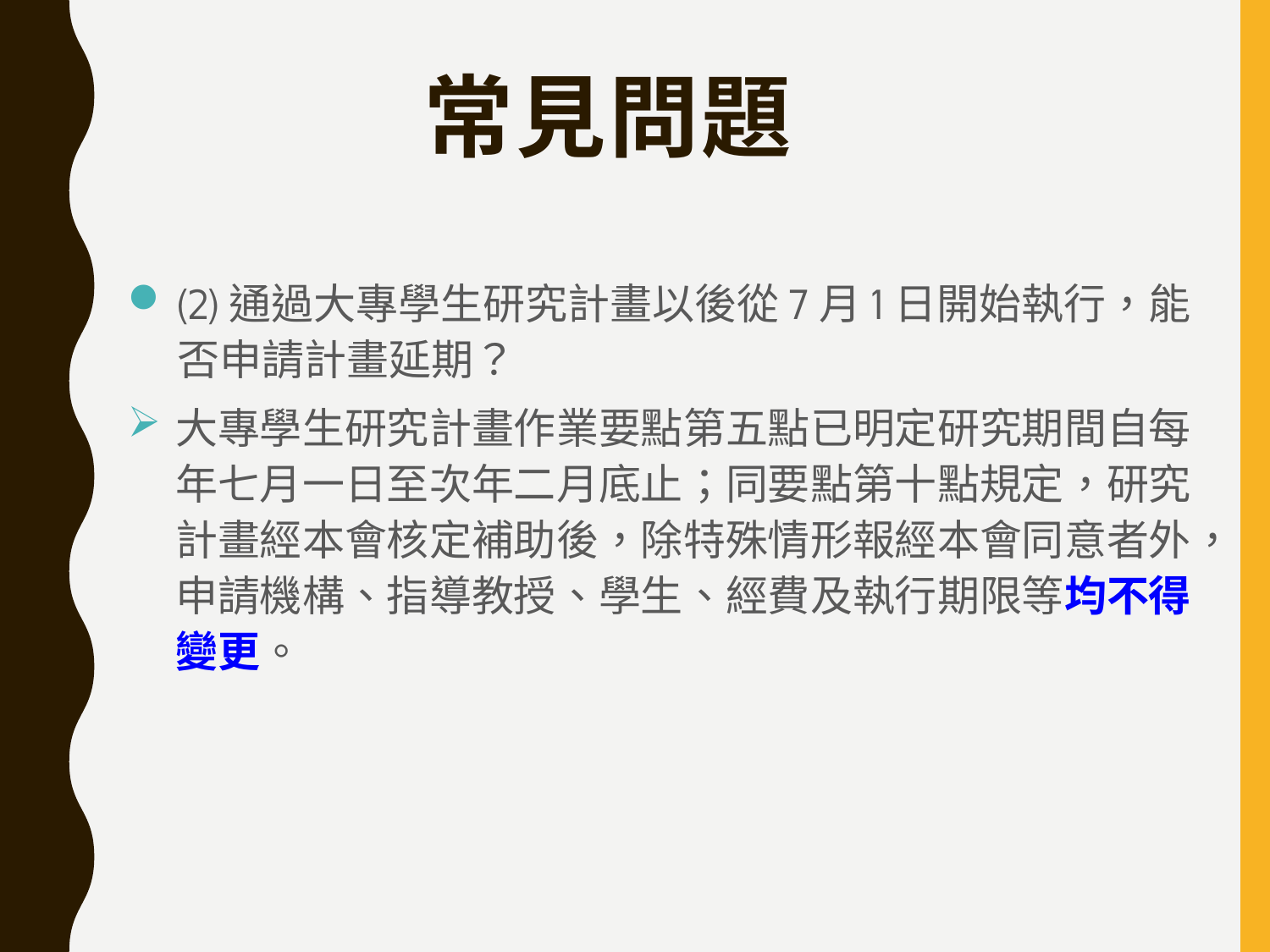

# 常見問題
(2)通過大專學生研究計畫以後從7月1日開始執行，能否申請計畫延期？
大專學生研究計畫作業要點第五點已明定研究期間自每年七月一日至次年二月底止；同要點第十點規定，研究計畫經本會核定補助後，除特殊情形報經本會同意者外，申請機構、指導教授、學生、經費及執行期限等均不得變更。